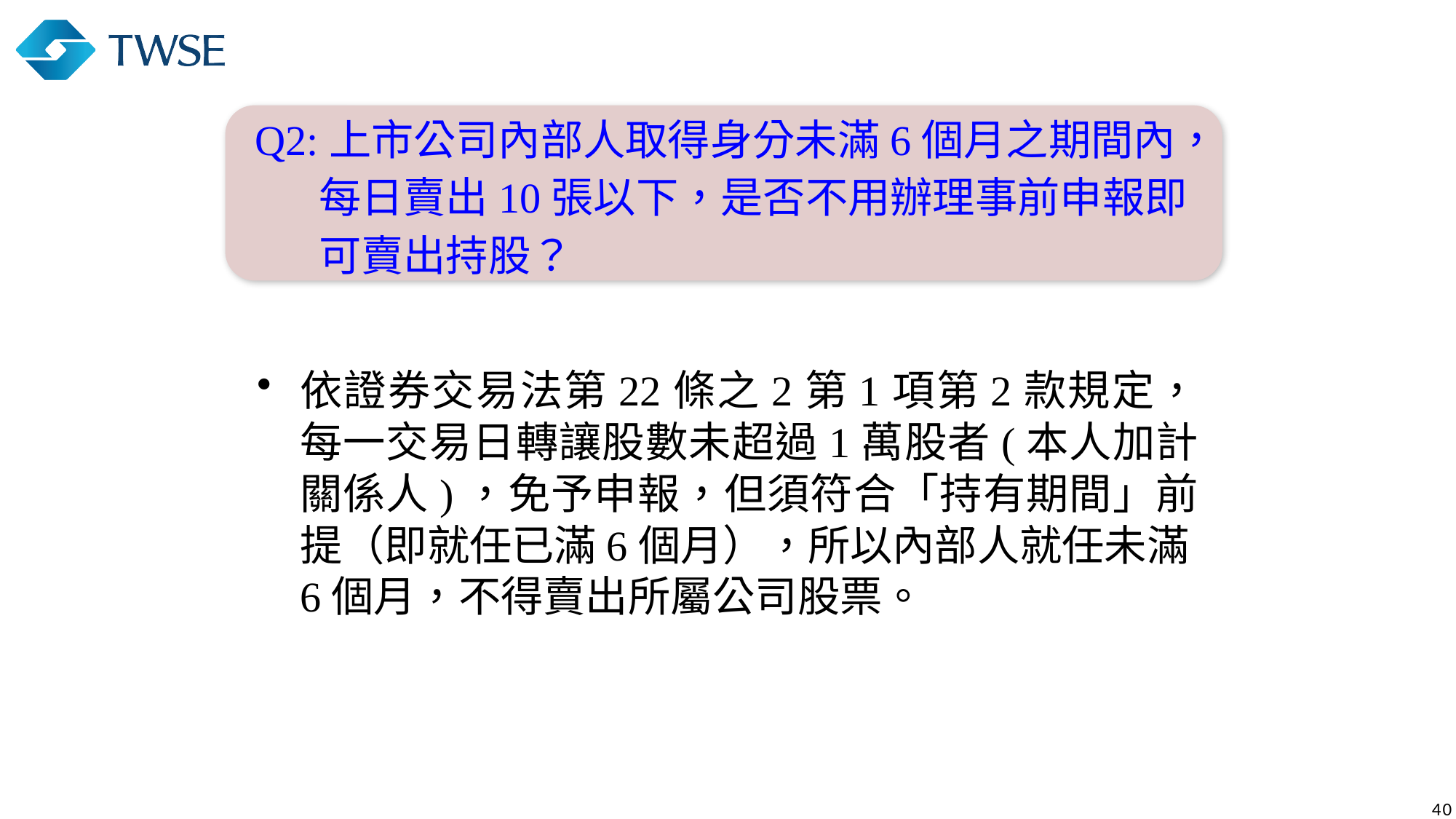

Q2:上市公司內部人取得身分未滿6個月之期間內，每日賣出10張以下，是否不用辦理事前申報即可賣出持股？

依證券交易法第22條之2第1項第2款規定，每一交易日轉讓股數未超過1萬股者(本人加計關係人)，免予申報，但須符合「持有期間」前提（即就任已滿6個月），所以內部人就任未滿6個月，不得賣出所屬公司股票。

40